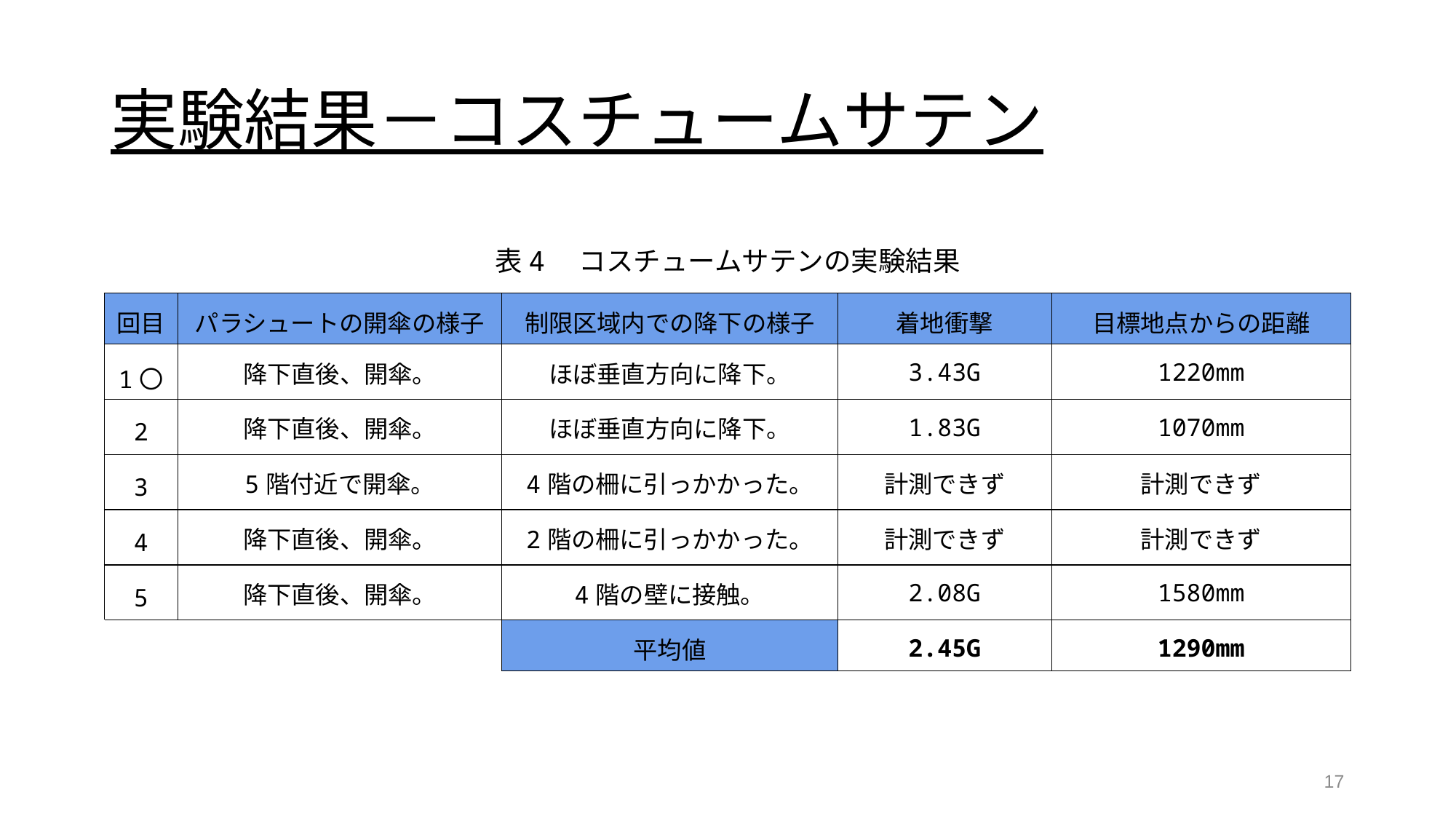

# 実験結果－コスチュームサテン
表4　コスチュームサテンの実験結果
| 回目 | パラシュートの開傘の様子 | 制限区域内での降下の様子 | 着地衝撃 | 目標地点からの距離 |
| --- | --- | --- | --- | --- |
| 1〇 | 降下直後、開傘。 | ほぼ垂直方向に降下。 | 3.43G | 1220mm |
| 2 | 降下直後、開傘。 | ほぼ垂直方向に降下。 | 1.83G | 1070mm |
| 3 | 5階付近で開傘。 | 4階の柵に引っかかった。 | 計測できず | 計測できず |
| 4 | 降下直後、開傘。 | 2階の柵に引っかかった。 | 計測できず | 計測できず |
| 5 | 降下直後、開傘。 | 4階の壁に接触。 | 2.08G | 1580mm |
|  |  | 平均値 | 2.45G | 1290mm |
17